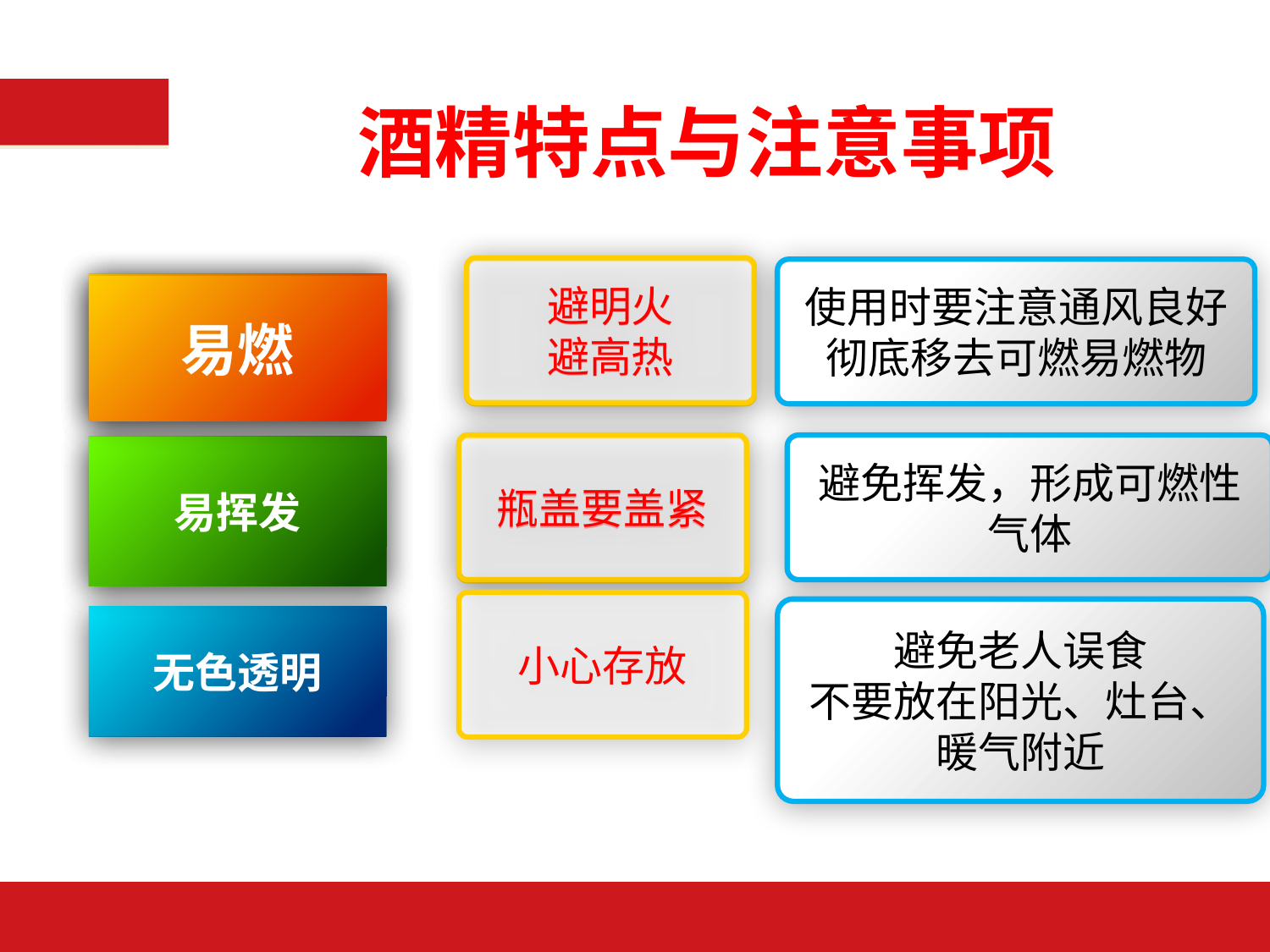

酒精特点与注意事项
避明火
避高热
避明火
避高热
使用时要注意通风良好
彻底移去可燃易燃物
易燃
易燃
易燃
易燃
瓶盖要盖紧
避免挥发，形成可燃性气体
易挥发
瓶盖要盖紧
易挥发
易挥发
小心存放
避免老人误食
不要放在阳光、灶台、暖气附近
无色透明
无色透明